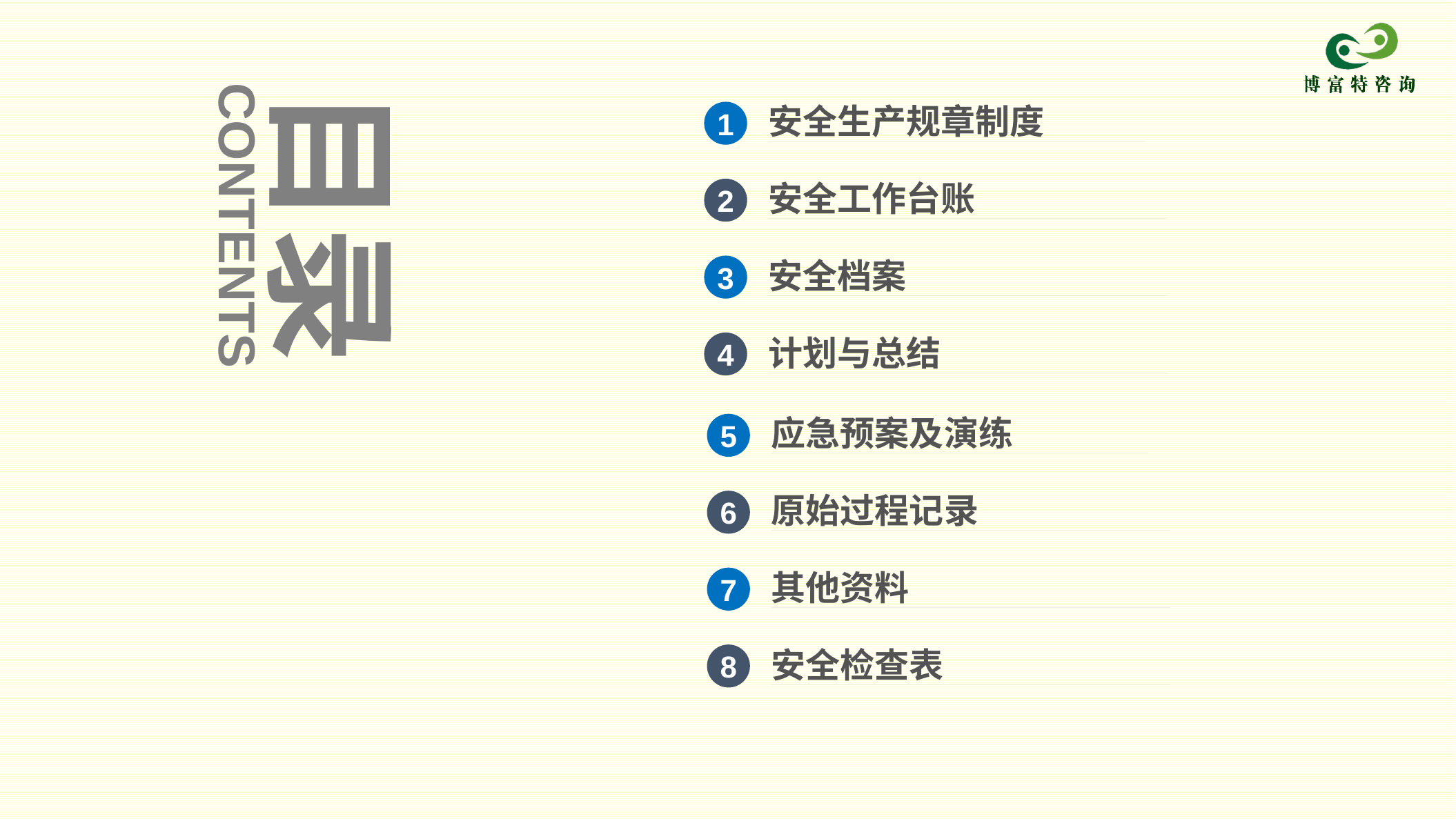

目录
安全生产规章制度
1
安全工作台账
2
CONTENTS
安全档案
3
计划与总结
4
应急预案及演练
5
原始过程记录
6
其他资料
7
安全检查表
8